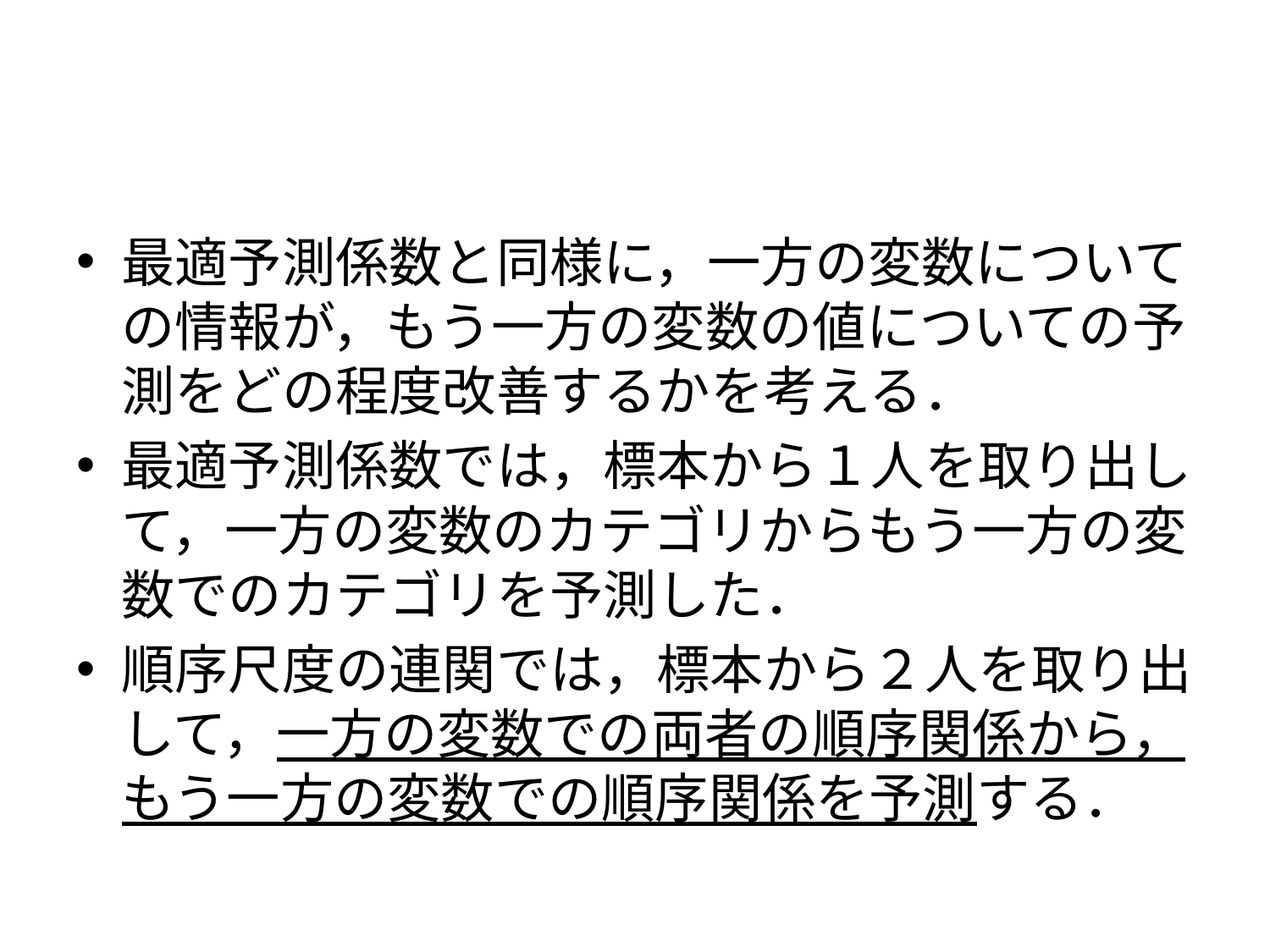

#
最適予測係数と同様に，一方の変数についての情報が，もう一方の変数の値についての予測をどの程度改善するかを考える．
最適予測係数では，標本から１人を取り出して，一方の変数のカテゴリからもう一方の変数でのカテゴリを予測した．
順序尺度の連関では，標本から２人を取り出して，一方の変数での両者の順序関係から，もう一方の変数での順序関係を予測する．